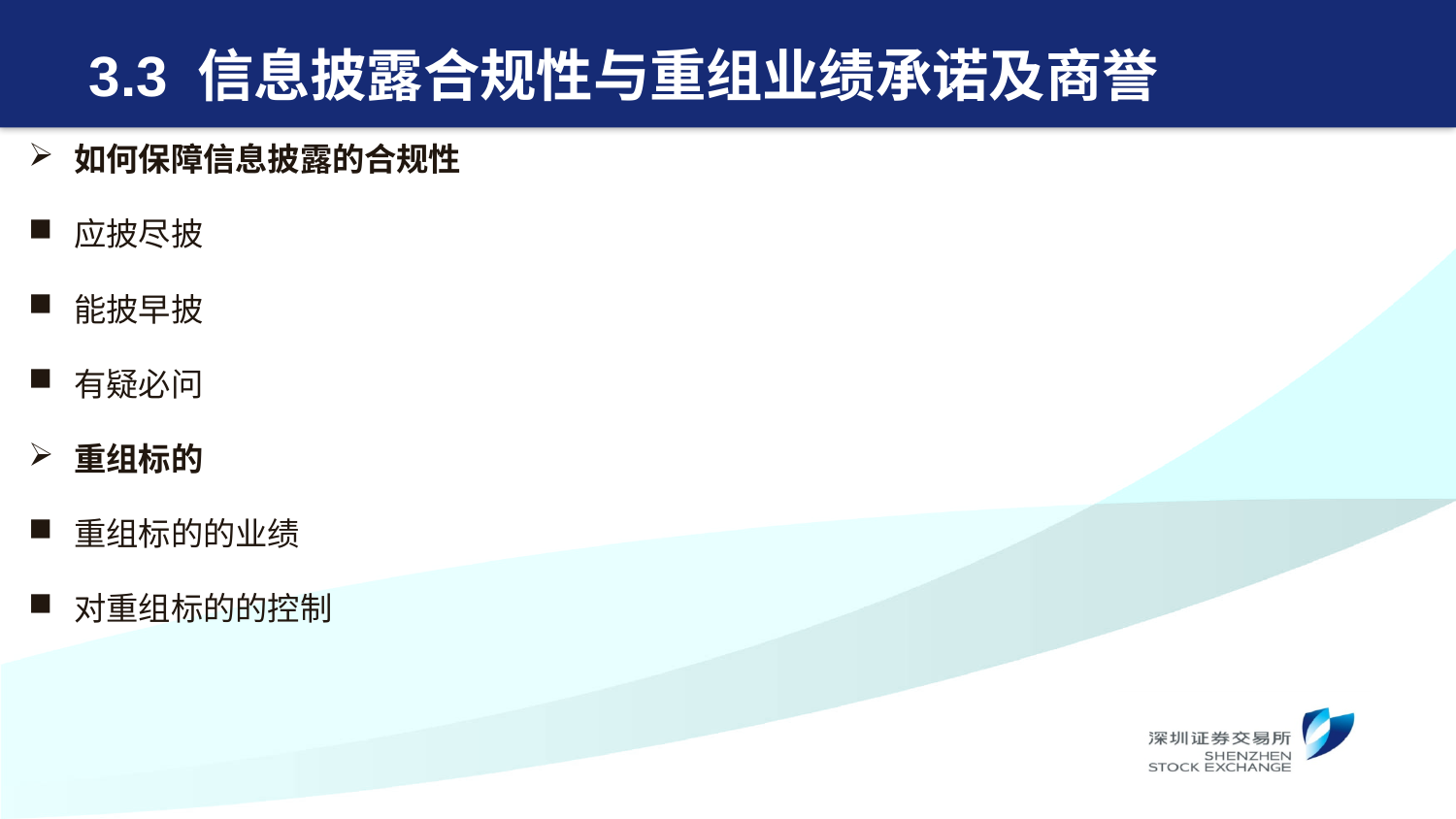

# 3.3 信息披露合规性与重组业绩承诺及商誉
如何保障信息披露的合规性
应披尽披
能披早披
有疑必问
重组标的
重组标的的业绩
对重组标的的控制